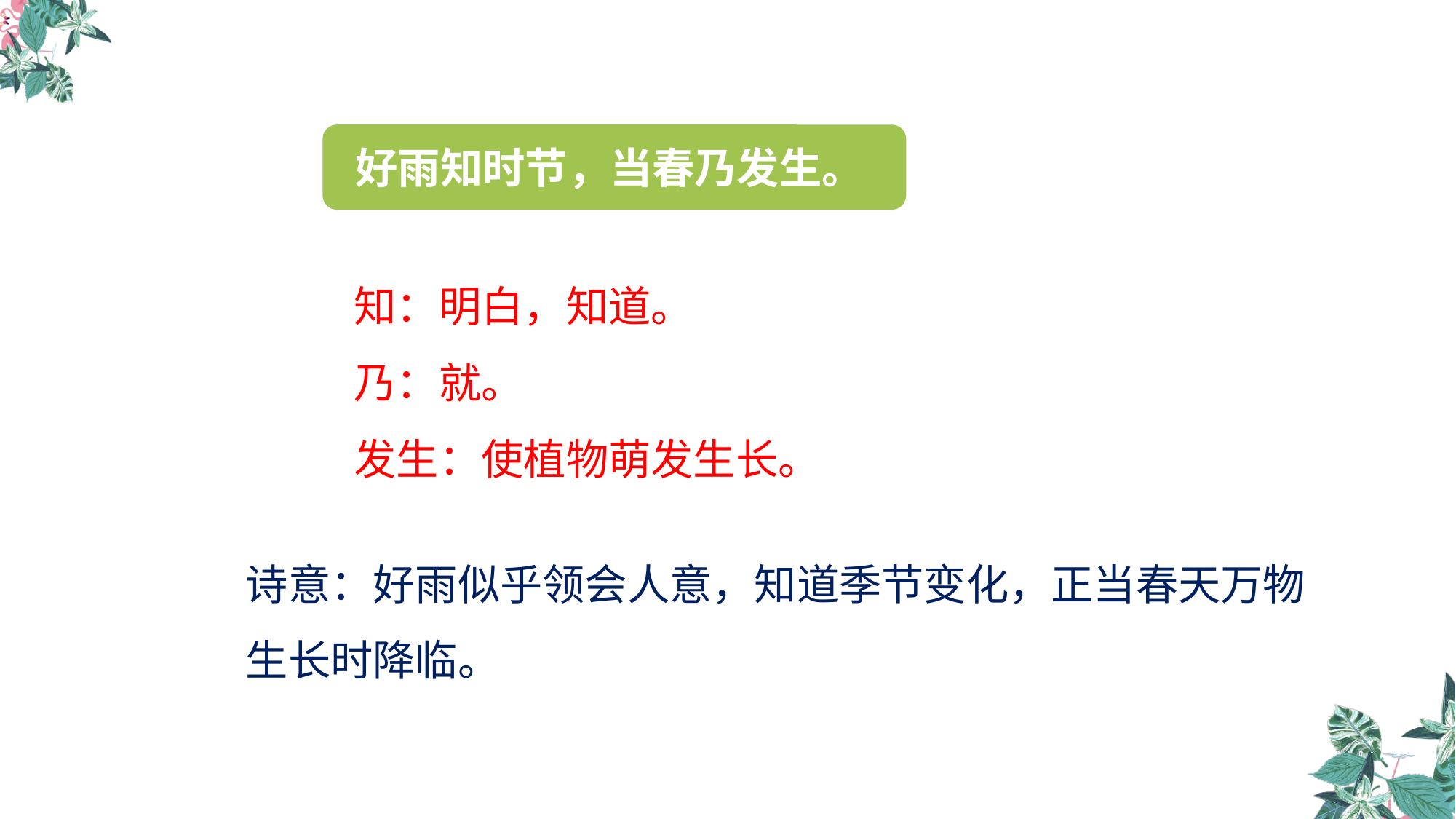

好雨知时节，当春乃发生。
知：明白，知道。
乃：就。
发生：使植物萌发生长。
诗意：好雨似乎领会人意，知道季节变化，正当春天万物生长时降临。